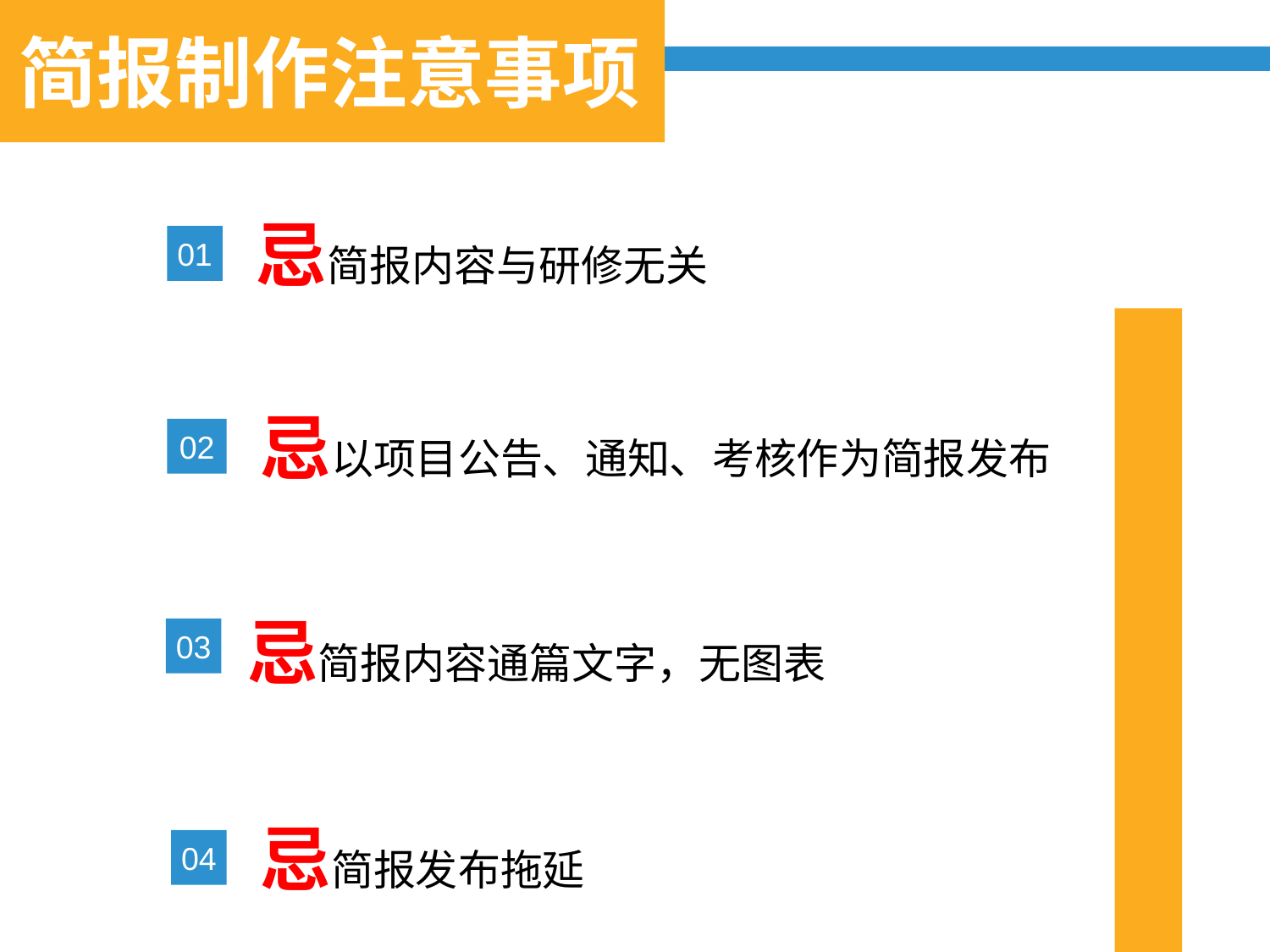

简报制作注意事项

忌简报内容与研修无关
01

忌以项目公告、通知、考核作为简报发布
02
03
忌简报内容通篇文字，无图表
忌简报发布拖延
04